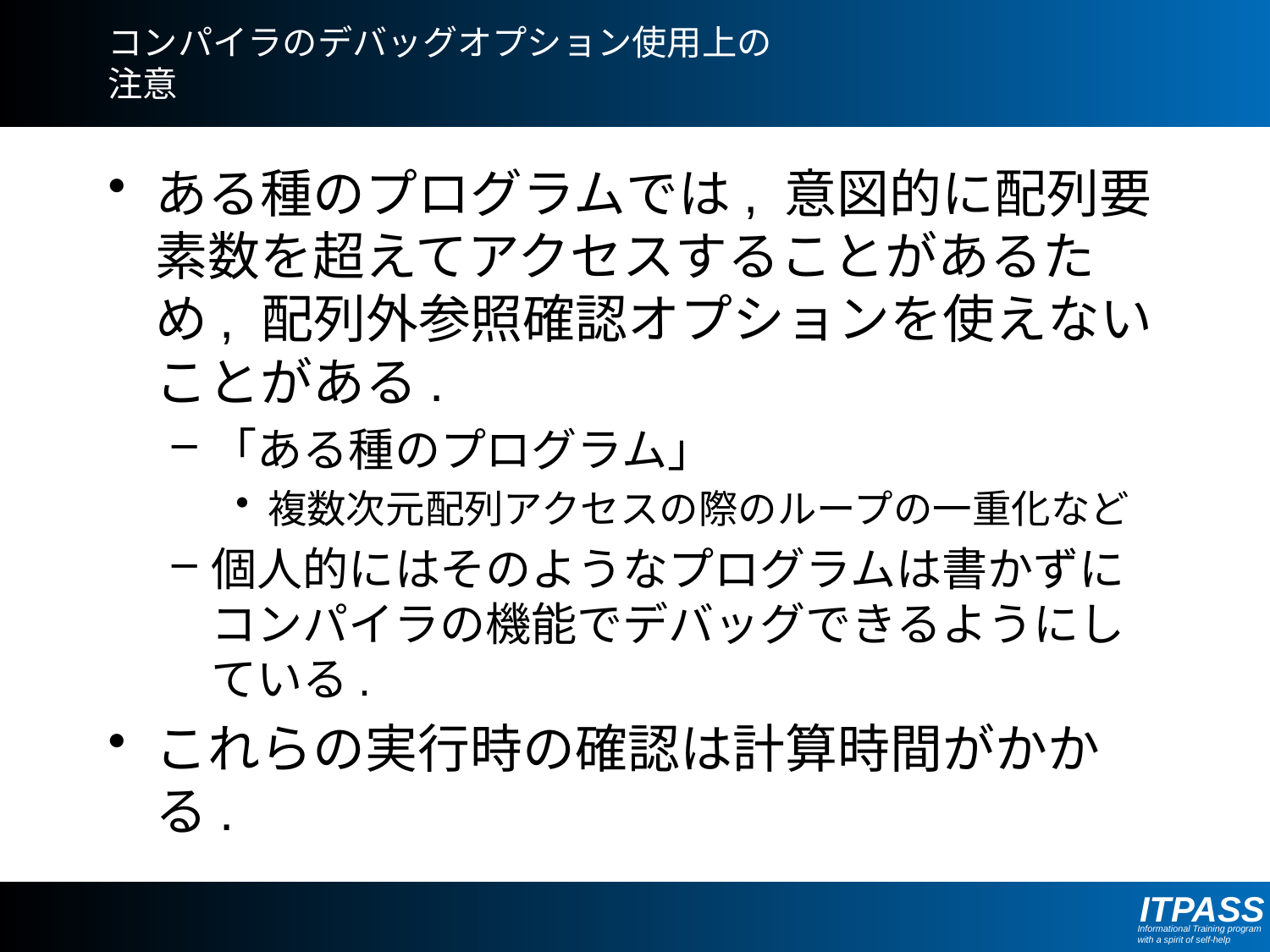

# コンパイラのデバッグオプション使用上の 注意
ある種のプログラムでは, 意図的に配列要素数を超えてアクセスすることがあるため, 配列外参照確認オプションを使えないことがある.
「ある種のプログラム」
複数次元配列アクセスの際のループの一重化など
個人的にはそのようなプログラムは書かずにコンパイラの機能でデバッグできるようにしている.
これらの実行時の確認は計算時間がかかる.